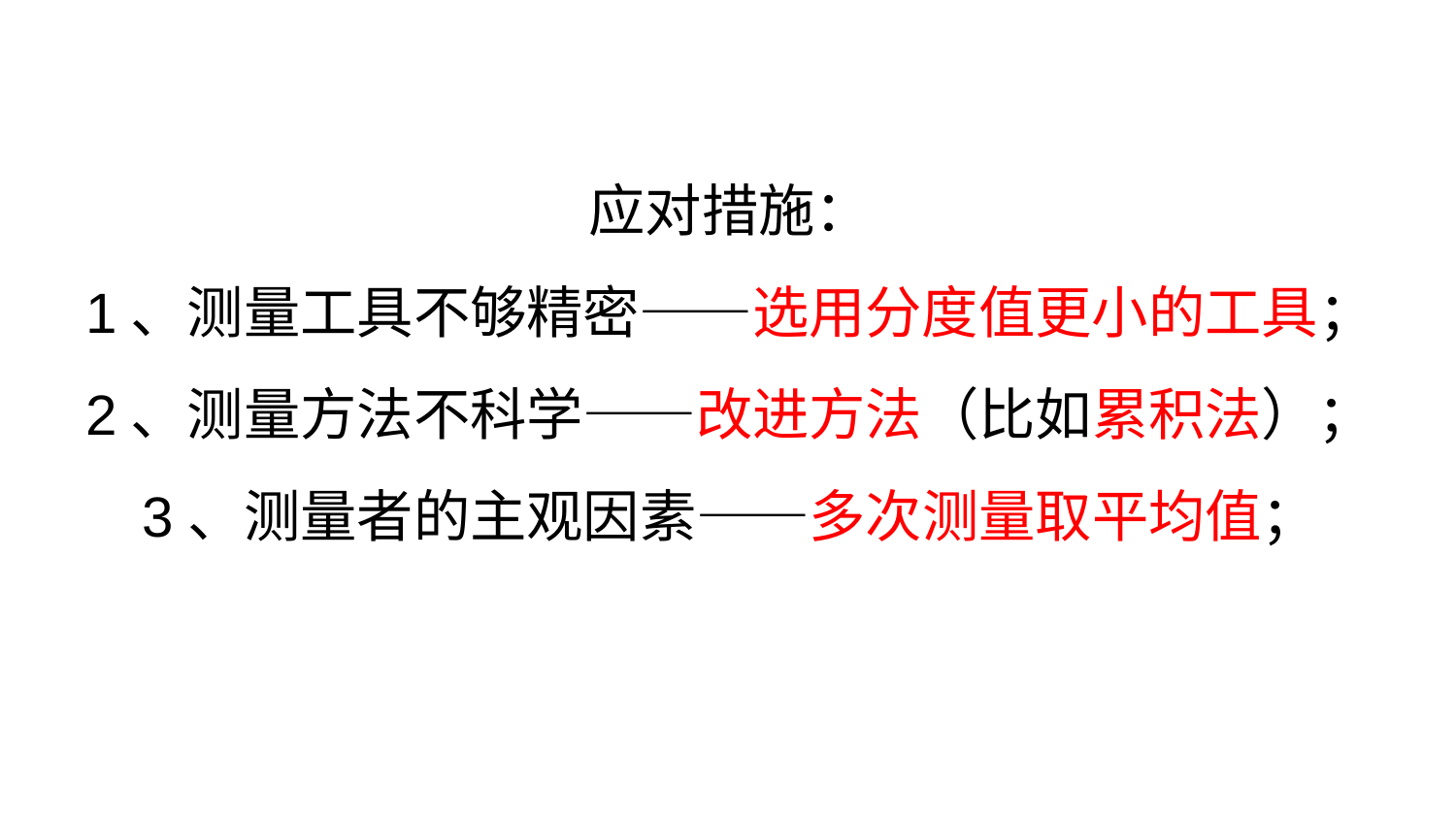

应对措施：
1、测量工具不够精密——选用分度值更小的工具；
2、测量方法不科学——改进方法（比如累积法）；
3、测量者的主观因素——多次测量取平均值；